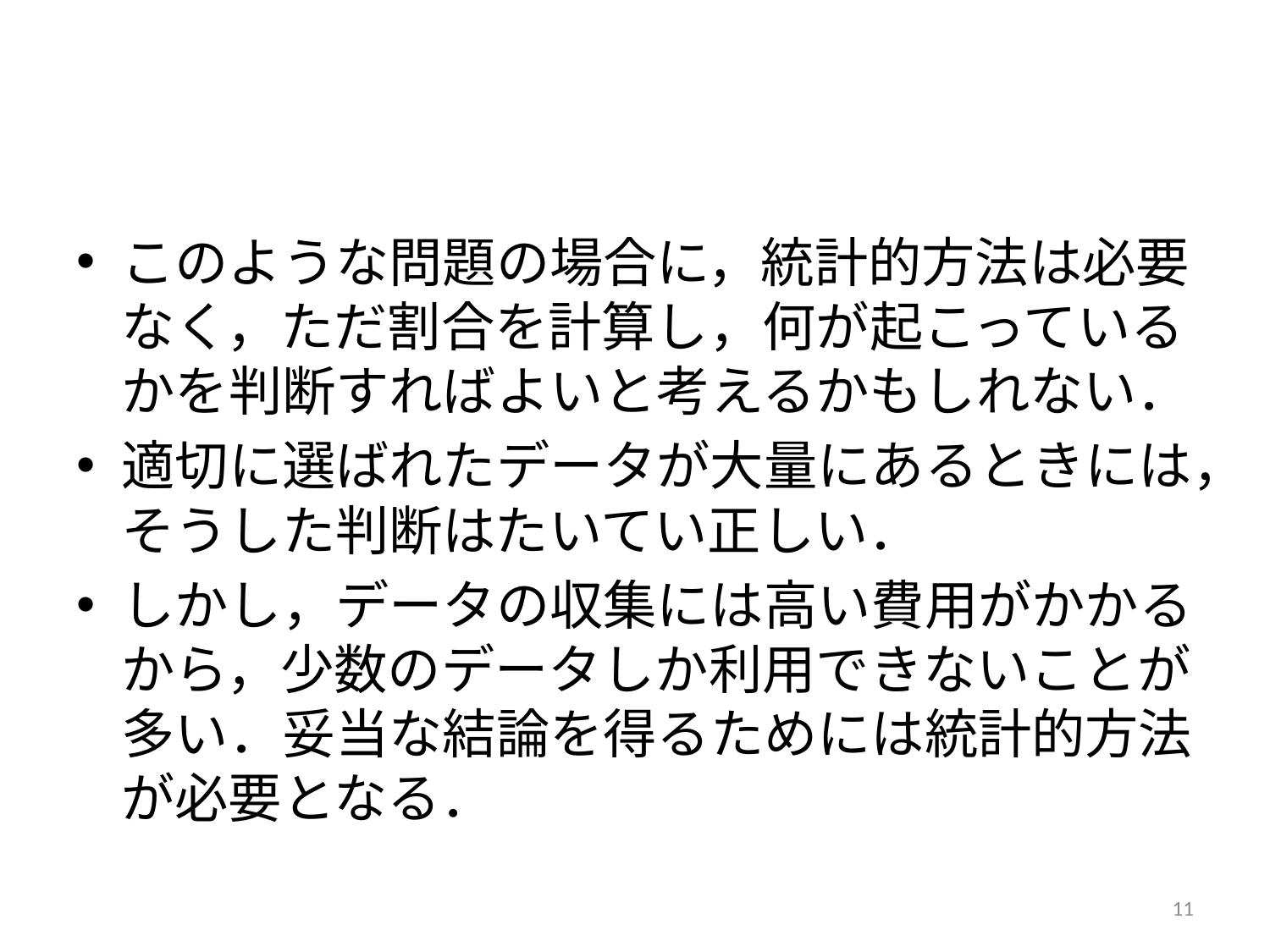

#
このような問題の場合に，統計的方法は必要なく，ただ割合を計算し，何が起こっているかを判断すればよいと考えるかもしれない．
適切に選ばれたデータが大量にあるときには，そうした判断はたいてい正しい．
しかし，データの収集には高い費用がかかるから，少数のデータしか利用できないことが多い．妥当な結論を得るためには統計的方法が必要となる．
11